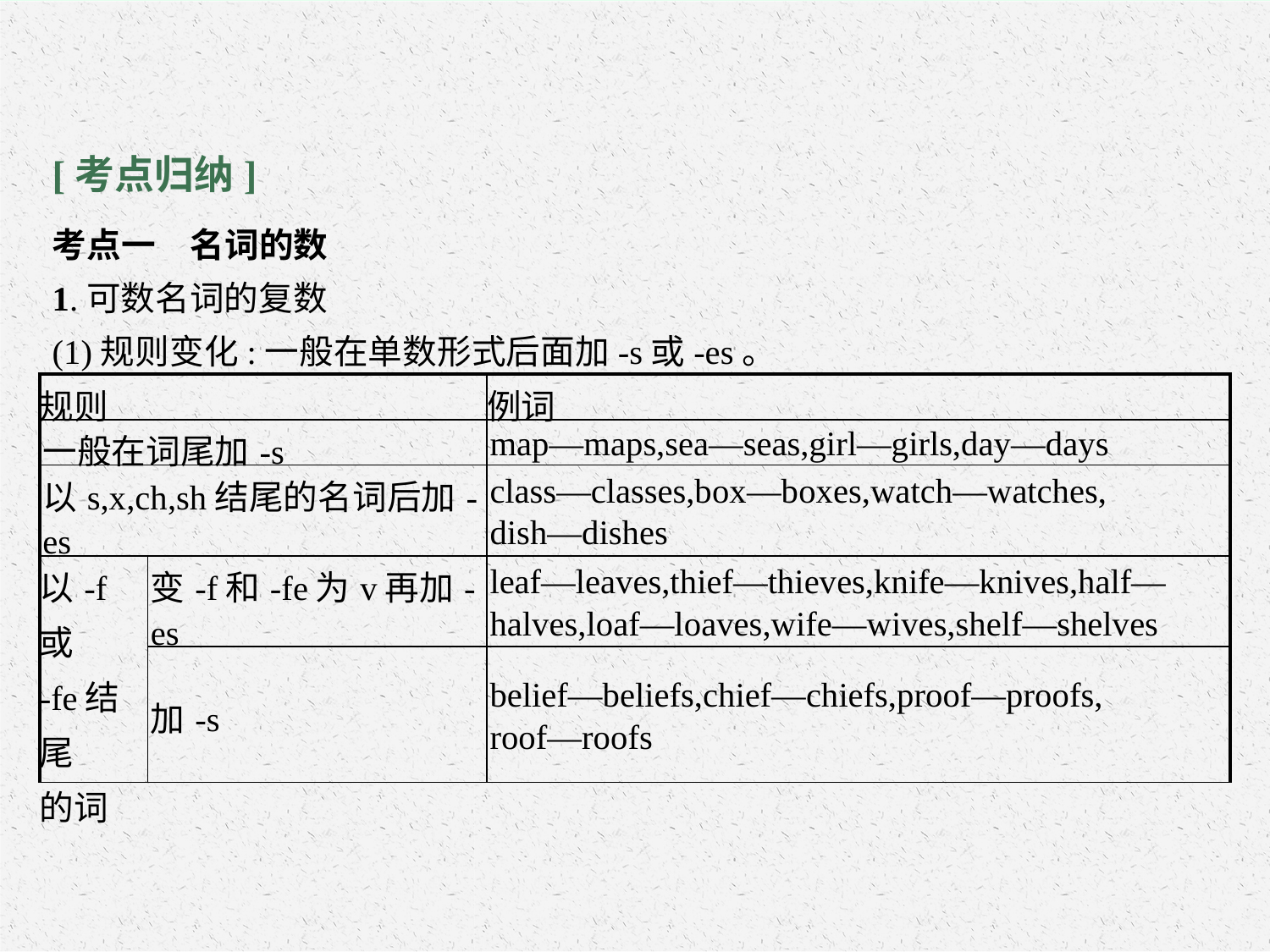

[考点归纳]
考点一　名词的数
1.可数名词的复数
(1)规则变化:一般在单数形式后面加-s或-es。
| 规则 |  | 例词 |
| --- | --- | --- |
| 一般在词尾加-s |  | map—maps,sea—seas,girl—girls,day—days |
| 以s,x,ch,sh结尾的名词后加-es |  | class—classes,box—boxes,watch—watches, dish—dishes |
| 以-f或 -fe结尾 的词 | 变-f和-fe为v再加-es | leaf—leaves,thief—thieves,knife—knives,half—halves,loaf—loaves,wife—wives,shelf—shelves |
|  | 加-s | belief—beliefs,chief—chiefs,proof—proofs, roof—roofs |